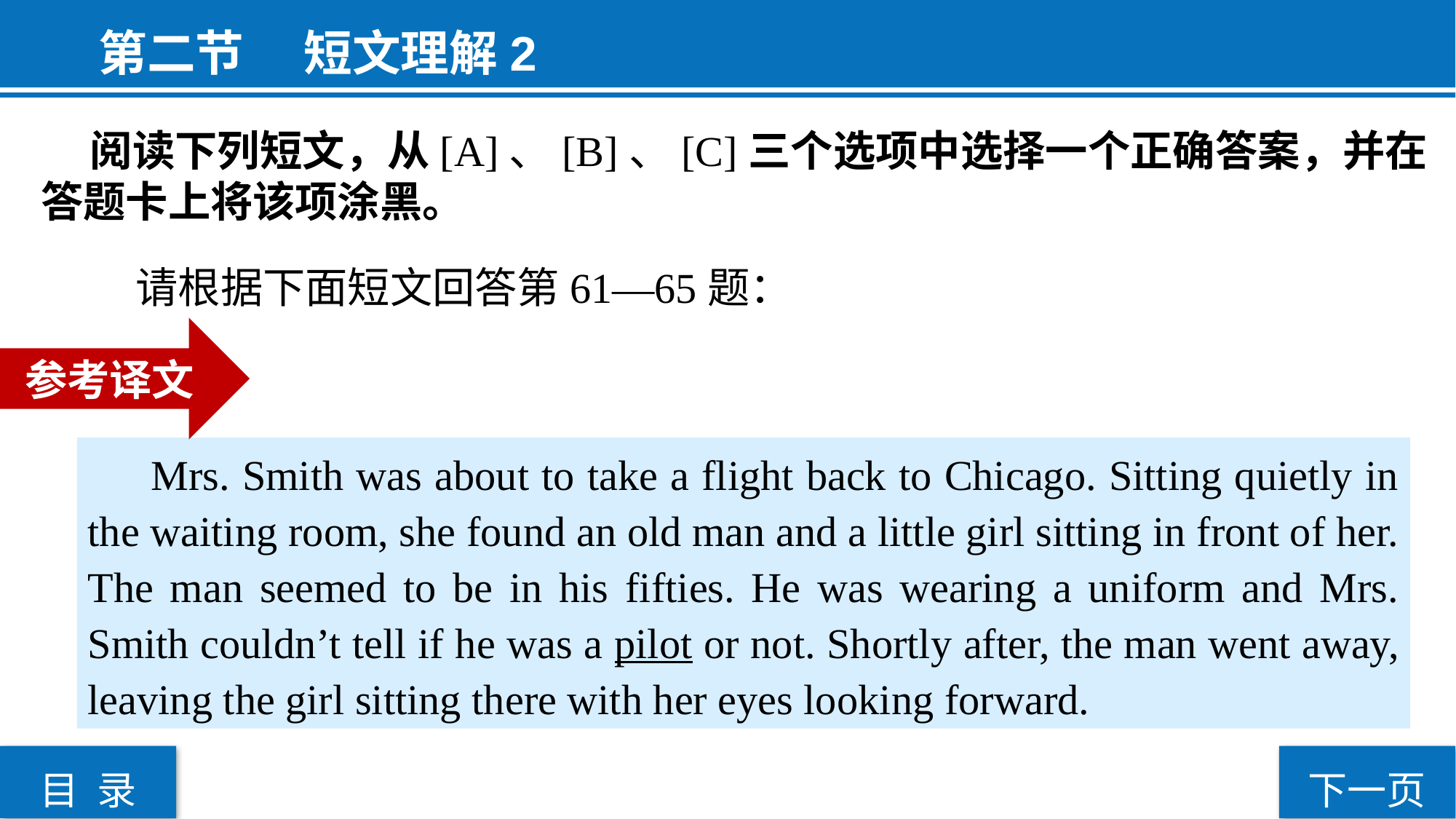

第二节  短文理解2
    阅读下列短文，从[A]、[B]、[C]三个选项中选择一个正确答案，并在答题卡上将该项涂黑。
    请根据下面短文回答第61—65题：
参考译文
     Mrs. Smith was about to take a flight back to Chicago. Sitting quietly in the waiting room, she found an old man and a little girl sitting in front of her. The man seemed to be in his fifties. He was wearing a uniform and Mrs. Smith couldn’t tell if he was a pilot or not. Shortly after, the man went away, leaving the girl sitting there with her eyes looking forward.